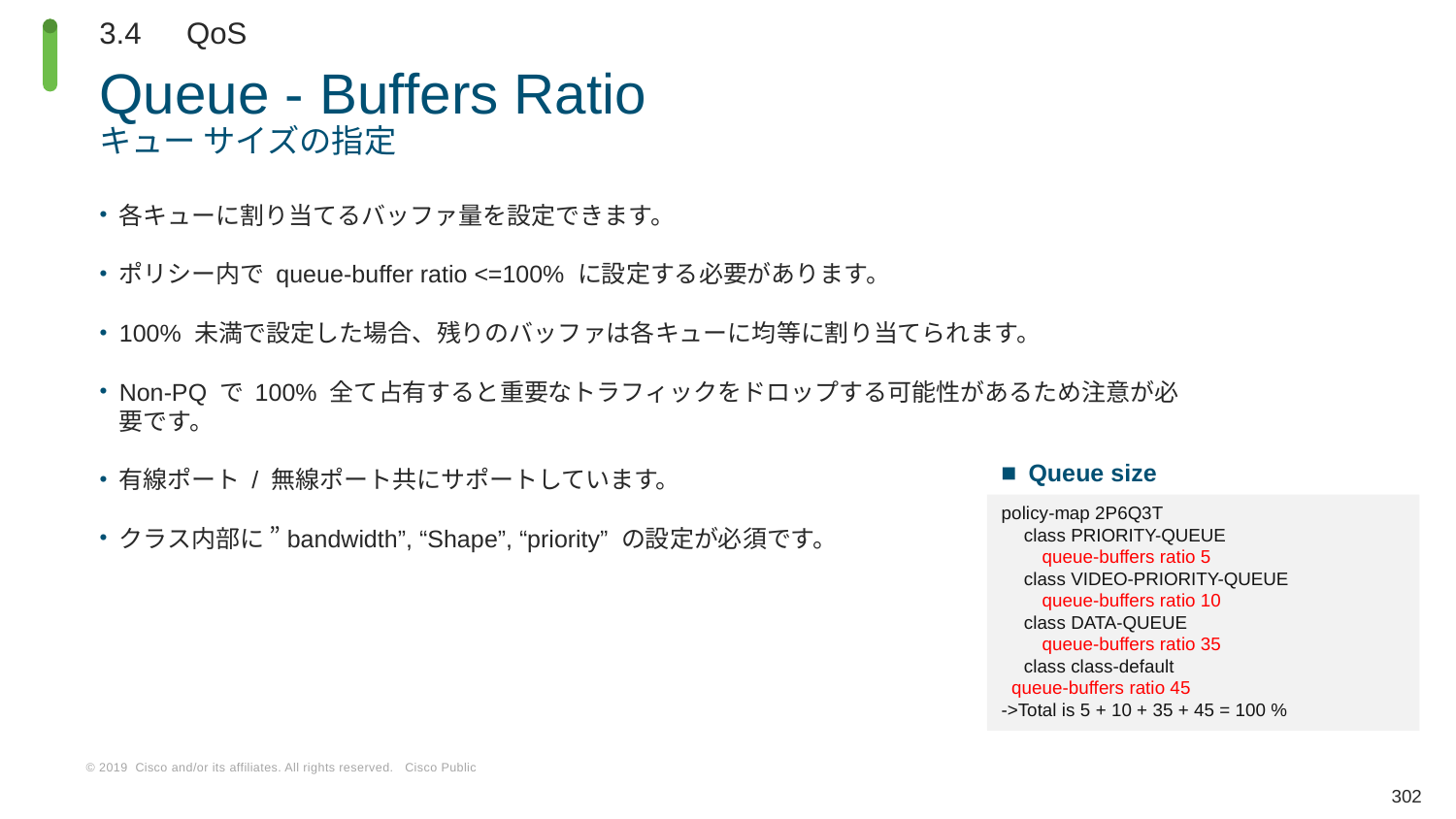

3.4　QoS
# Queue - Buffers Ratio キュー サイズの指定
各キューに割り当てるバッファ量を設定できます。
ポリシー内で queue-buffer ratio <=100% に設定する必要があります。
100% 未満で設定した場合、残りのバッファは各キューに均等に割り当てられます。
Non-PQ で 100% 全て占有すると重要なトラフィックをドロップする可能性があるため注意が必要です。
有線ポート / 無線ポート共にサポートしています。
クラス内部に ”bandwidth”, “Shape”, “priority” の設定が必須です。

Queue size
policy-map 2P6Q3T
　class PRIORITY-QUEUE
　　queue-buffers ratio 5
　class VIDEO-PRIORITY-QUEUE
　　queue-buffers ratio 10
　class DATA-QUEUE
　　queue-buffers ratio 35
　class class-default
  queue-buffers ratio 45
->Total is 5 + 10 + 35 + 45 = 100 %
302